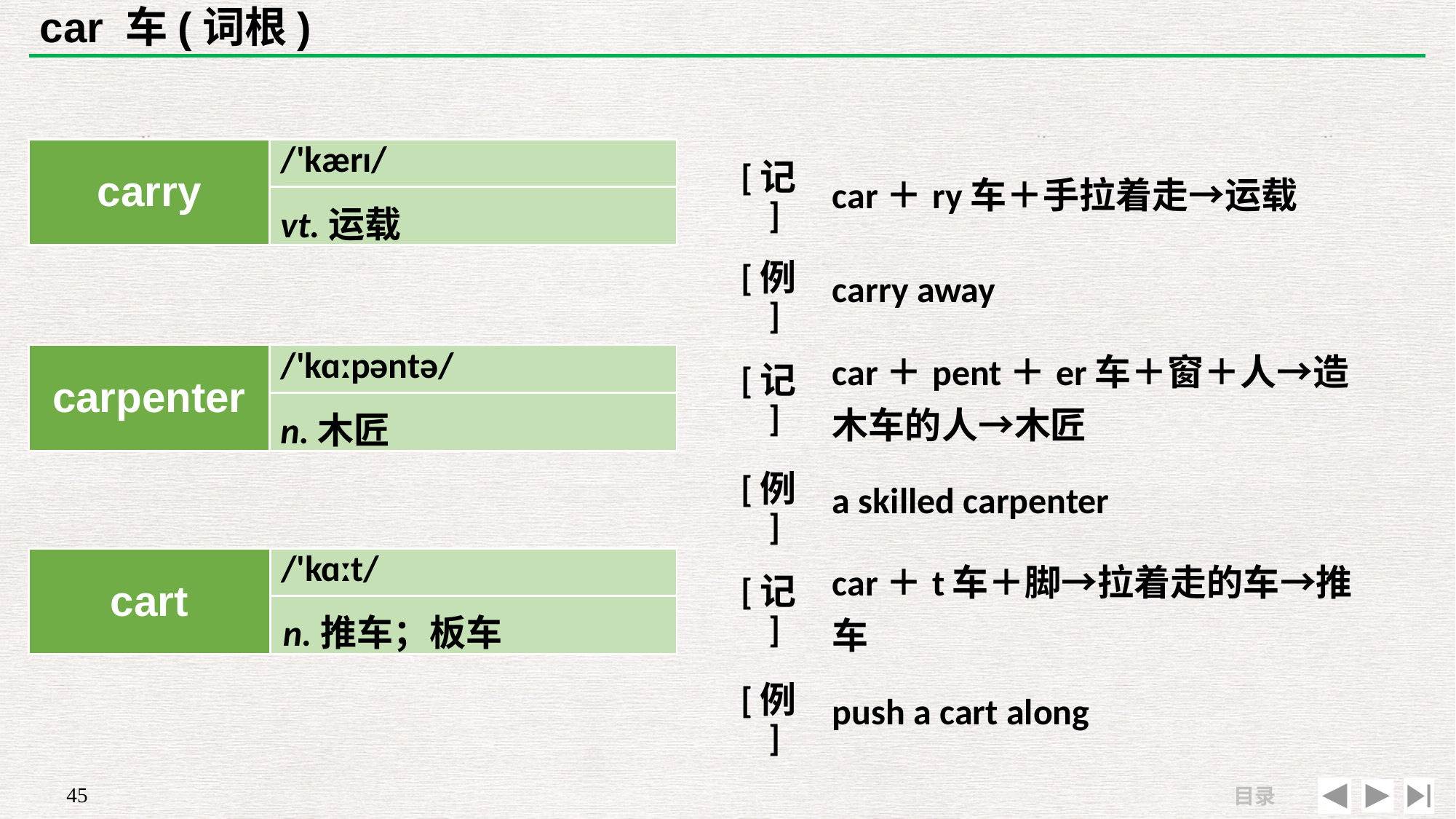

# car 车(词根)

| carry | /'kærɪ/ |
| --- | --- |
|  |  |
| [记] | car＋ry车＋手拉着走→运载 |
| --- | --- |
| [例] | carry away |
vt.运载
| [记] | car＋pent＋er车＋窗＋人→造木车的人→木匠 |
| --- | --- |
| [例] | a skilled carpenter |
| carpenter | /'kɑːpəntə/ |
| --- | --- |
|  |  |
n.木匠
| cart | /'kɑːt/ |
| --- | --- |
|  |  |
| [记] | car＋t车＋脚→拉着走的车→推车 |
| --- | --- |
| [例] | push a cart along |
n.推车；板车